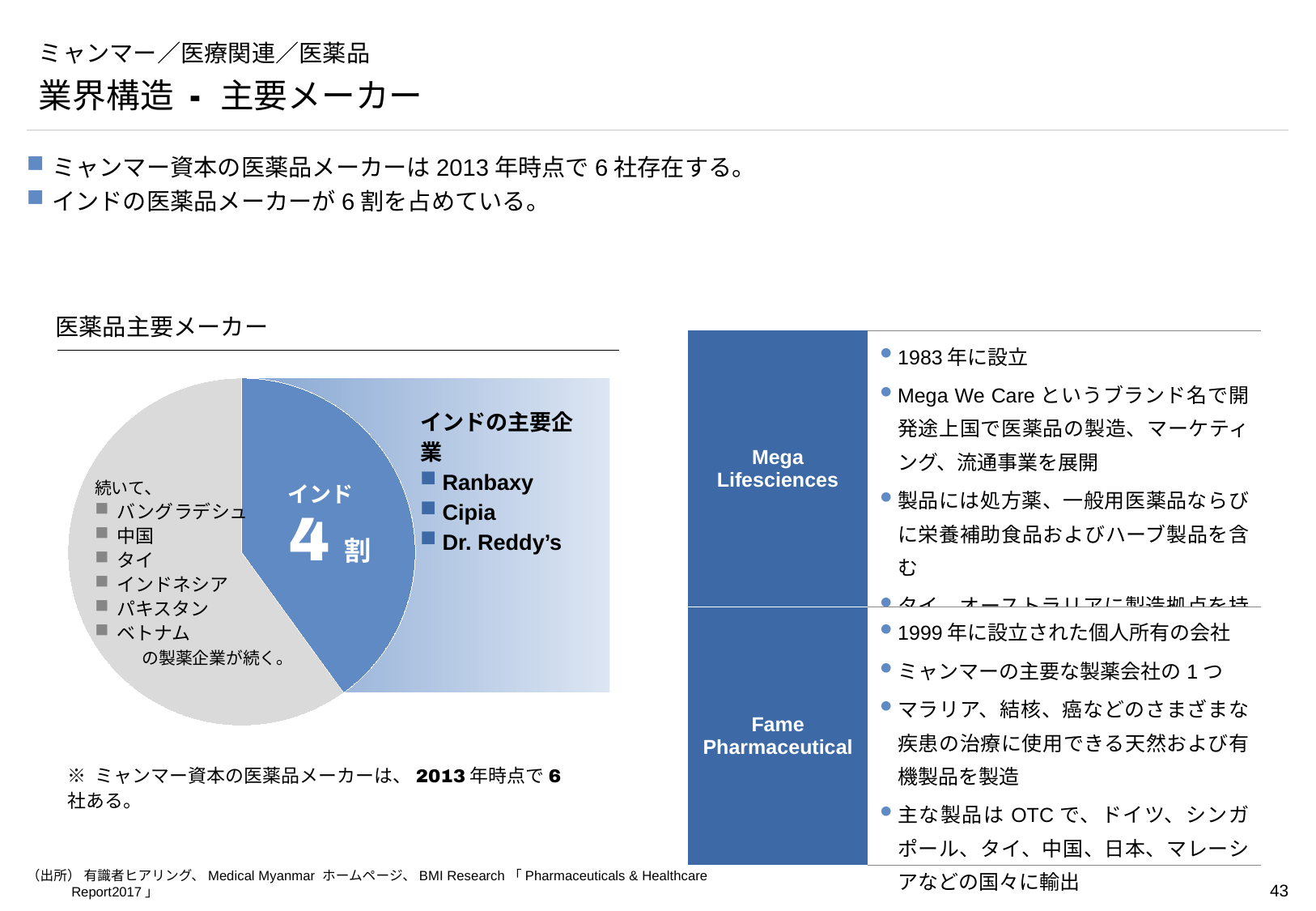

# ミャンマー／医療関連／医薬品
業界構造 - 主要メーカー
ミャンマー資本の医薬品メーカーは2013年時点で6社存在する。
インドの医薬品メーカーが6割を占めている。
医薬品主要メーカー
| Mega Lifesciences | 1983年に設立 Mega We Careというブランド名で開発途上国で医薬品の製造、マーケティング、流通事業を展開 製品には処方薬、一般用医薬品ならびに栄養補助食品およびハーブ製品を含む タイ、オーストラリアに製造拠点を持ち、21カ国以上で事業を展開 |
| --- | --- |
| Fame Pharmaceutical | 1999年に設立された個人所有の会社 ミャンマーの主要な製薬会社の1つ マラリア、結核、癌などのさまざまな疾患の治療に使用できる天然および有機製品を製造 主な製品はOTCで、ドイツ、シンガポール、タイ、中国、日本、マレーシアなどの国々に輸出 |

### Chart

| Category | 列1 |
|---|---|
| 第 1 四半期 | 40.0 |
| 第 2 四半期 | 60.0 |
インドの主要企業
Ranbaxy
Cipia
Dr. Reddy’s
インド
続いて、
バングラデシュ
中国
タイ
インドネシア
パキスタン
ベトナム
	の製薬企業が続く。
4割
※ ミャンマー資本の医薬品メーカーは、2013年時点で6社ある。
（出所） 有識者ヒアリング、Medical Myanmar ホームページ、BMI Research「Pharmaceuticals & Healthcare Report2017」